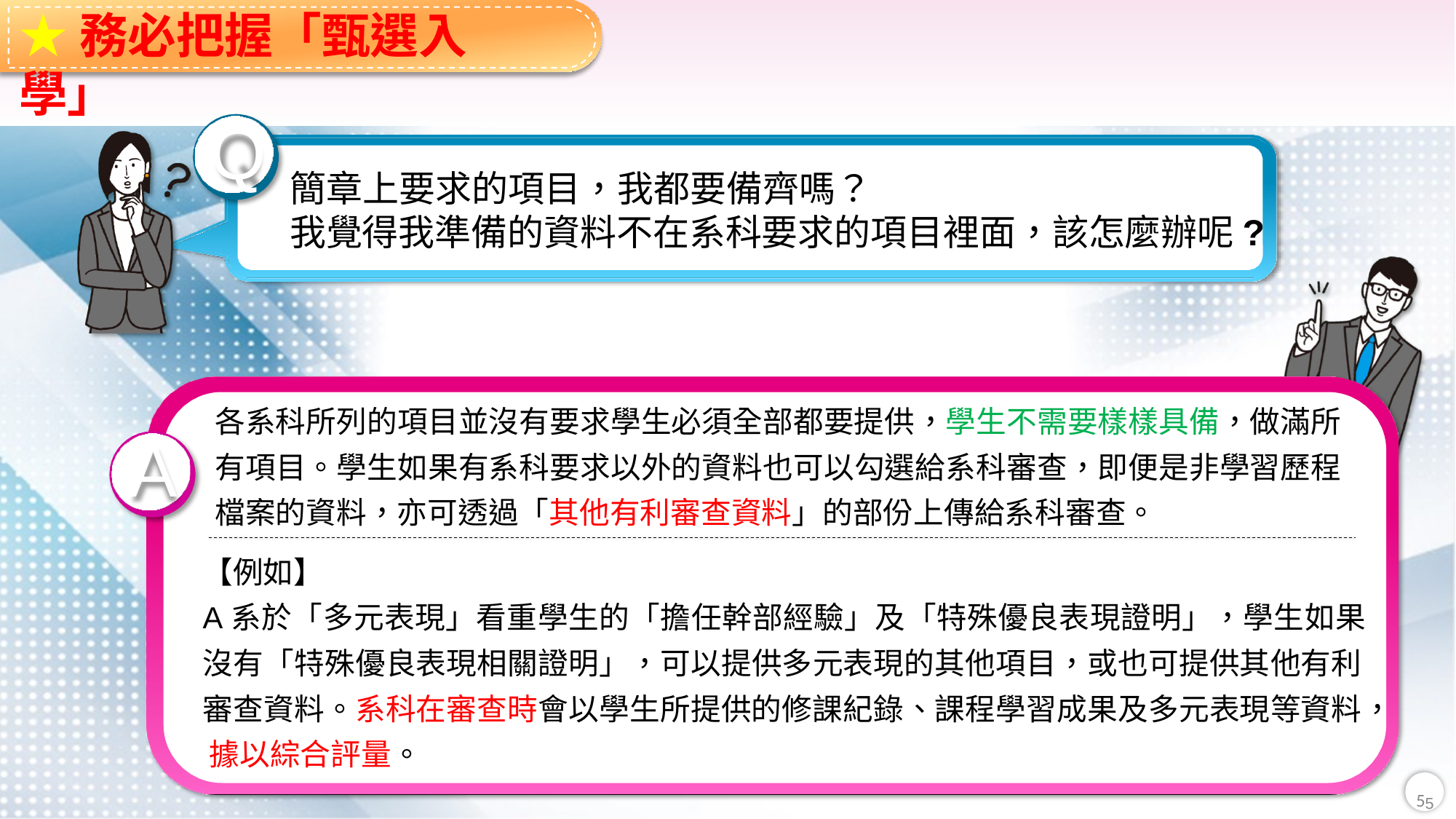

★務必把握「甄選入學」

Q

簡章上要求的項目，我都要備齊嗎？
我覺得我準備的資料不在系科要求的項目裡面，該怎麼辦呢?

各系科所列的項目並沒有要求學生必須全部都要提供，學生不需要樣樣具備，做滿所 有項目。學生如果有系科要求以外的資料也可以勾選給系科審查，即便是非學習歷程 檔案的資料，亦可透過「其他有利審查資料」的部份上傳給系科審查。

A

【例如】

A系於「多元表現」看重學生的「擔任幹部經驗」及「特殊優良表現證明」，學生如果

沒有「特殊優良表現相關證明」，可以提供多元表現的其他項目，或也可提供其他有利
審查資料。系科在審查時會以學生所提供的修課紀錄、課程學習成果及多元表現等資料， 據以綜合評量。

5599